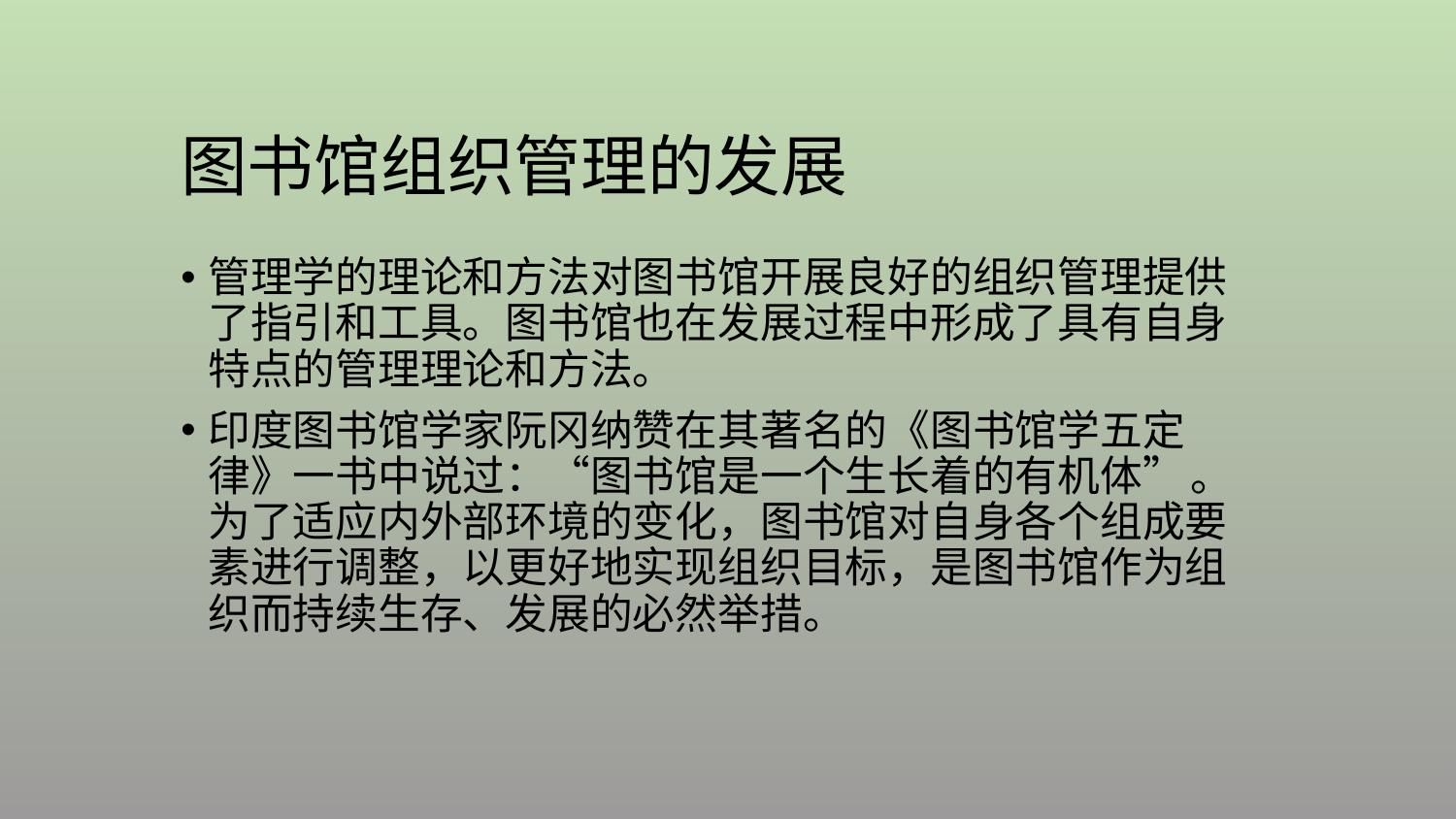

# 图书馆组织管理的发展
管理学的理论和方法对图书馆开展良好的组织管理提供了指引和工具。图书馆也在发展过程中形成了具有自身特点的管理理论和方法。
印度图书馆学家阮冈纳赞在其著名的《图书馆学五定律》一书中说过：“图书馆是一个生长着的有机体” 。为了适应内外部环境的变化，图书馆对自身各个组成要素进行调整，以更好地实现组织目标，是图书馆作为组织而持续生存、发展的必然举措。